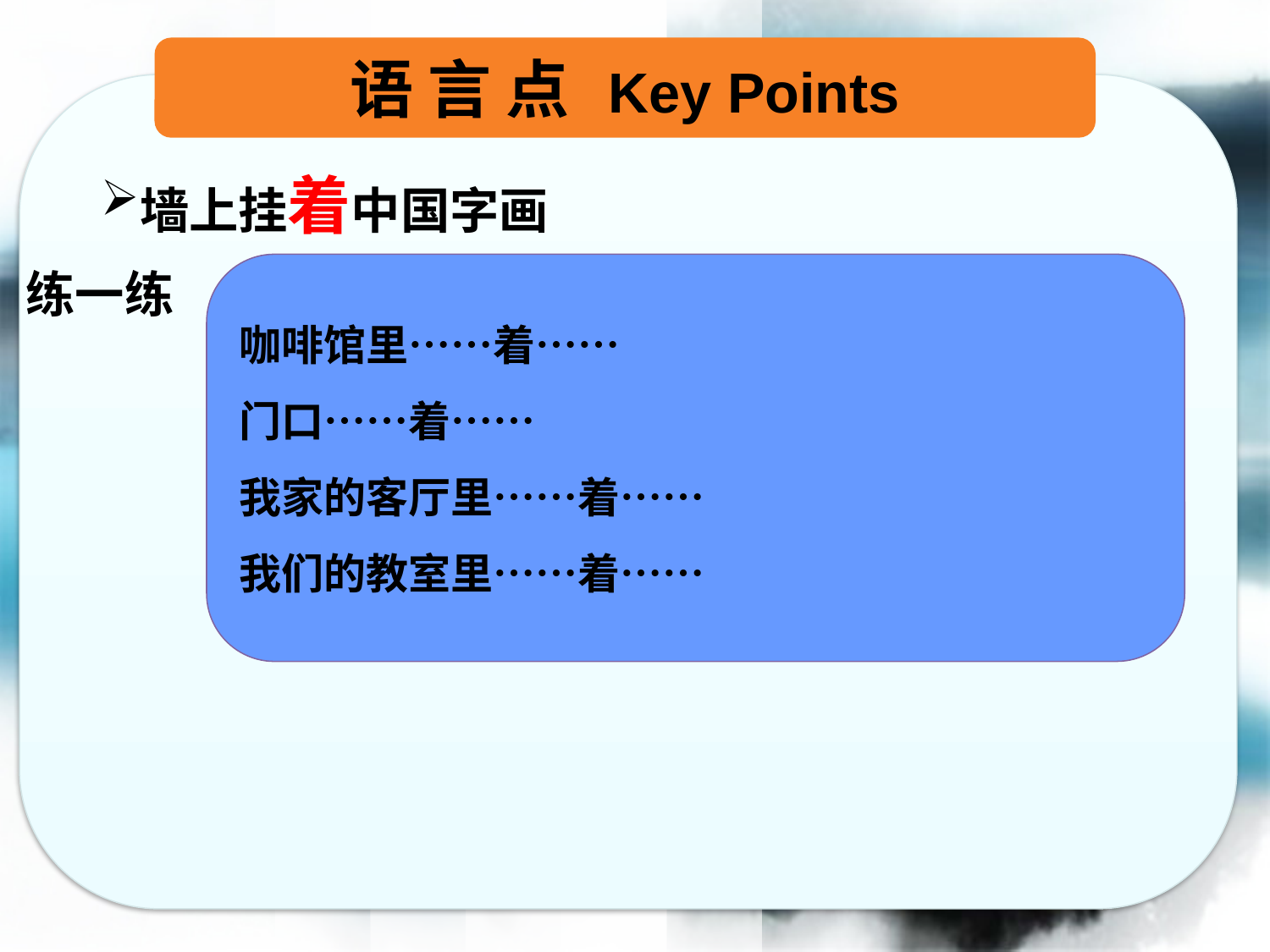

语 言 点  Key Points

墙上挂着中国字画

咖啡馆里……着……
门口……着……
我家的客厅里……着……
我们的教室里……着……

练一练